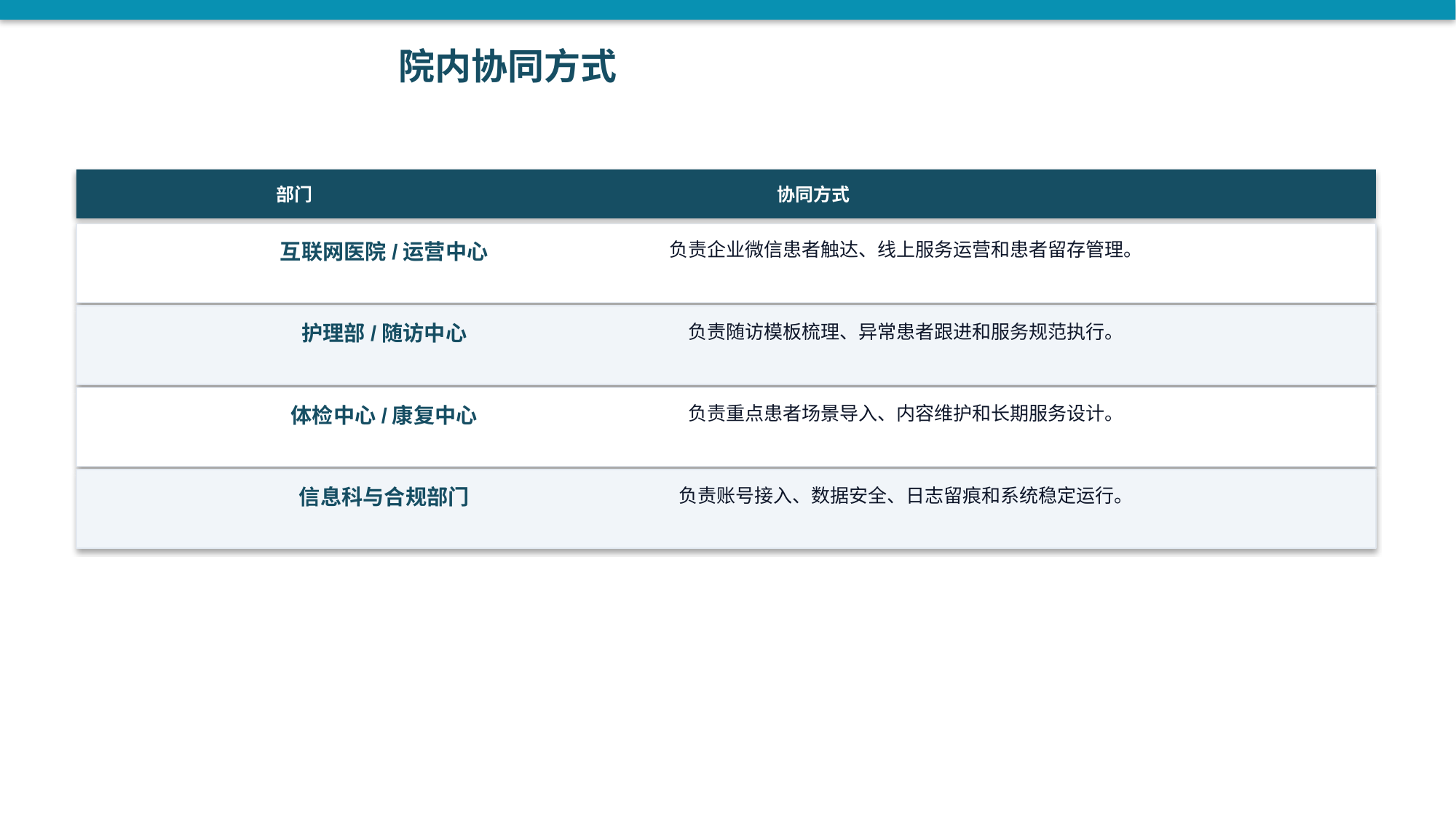

院内协同方式

部门
协同方式

互联网医院/运营中心
负责企业微信患者触达、线上服务运营和患者留存管理。

护理部/随访中心
负责随访模板梳理、异常患者跟进和服务规范执行。

体检中心/康复中心
负责重点患者场景导入、内容维护和长期服务设计。

信息科与合规部门
负责账号接入、数据安全、日志留痕和系统稳定运行。